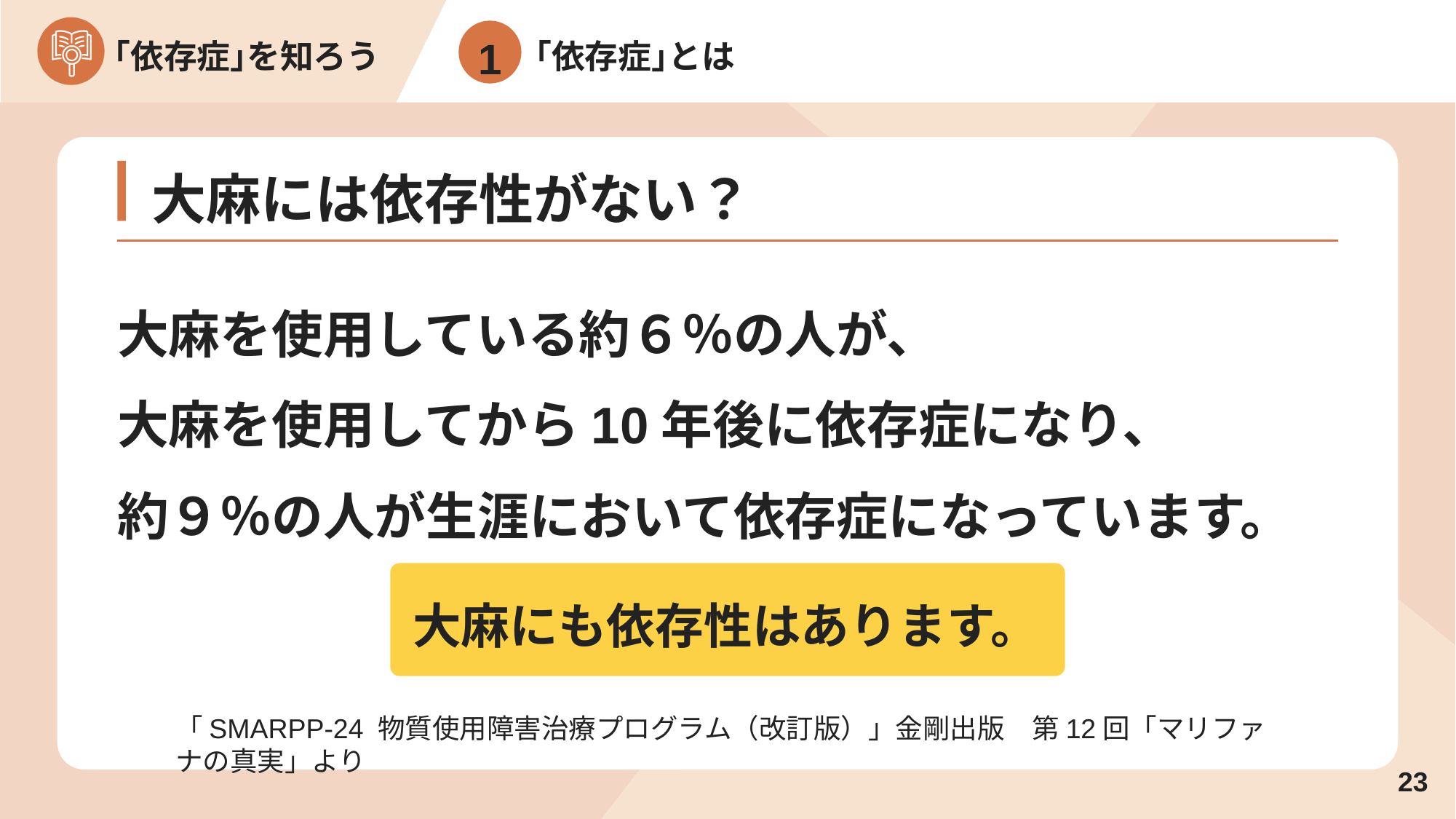

1
｢依存症｣とは

大麻には依存性がない？
大麻を使用している約６％の人が、
大麻を使用してから10年後に依存症になり、
約９％の人が生涯において依存症になっています。

大麻にも依存性はあります。
「SMARPP-24 物質使用障害治療プログラム（改訂版）」金剛出版　第12回「マリファナの真実」より
23